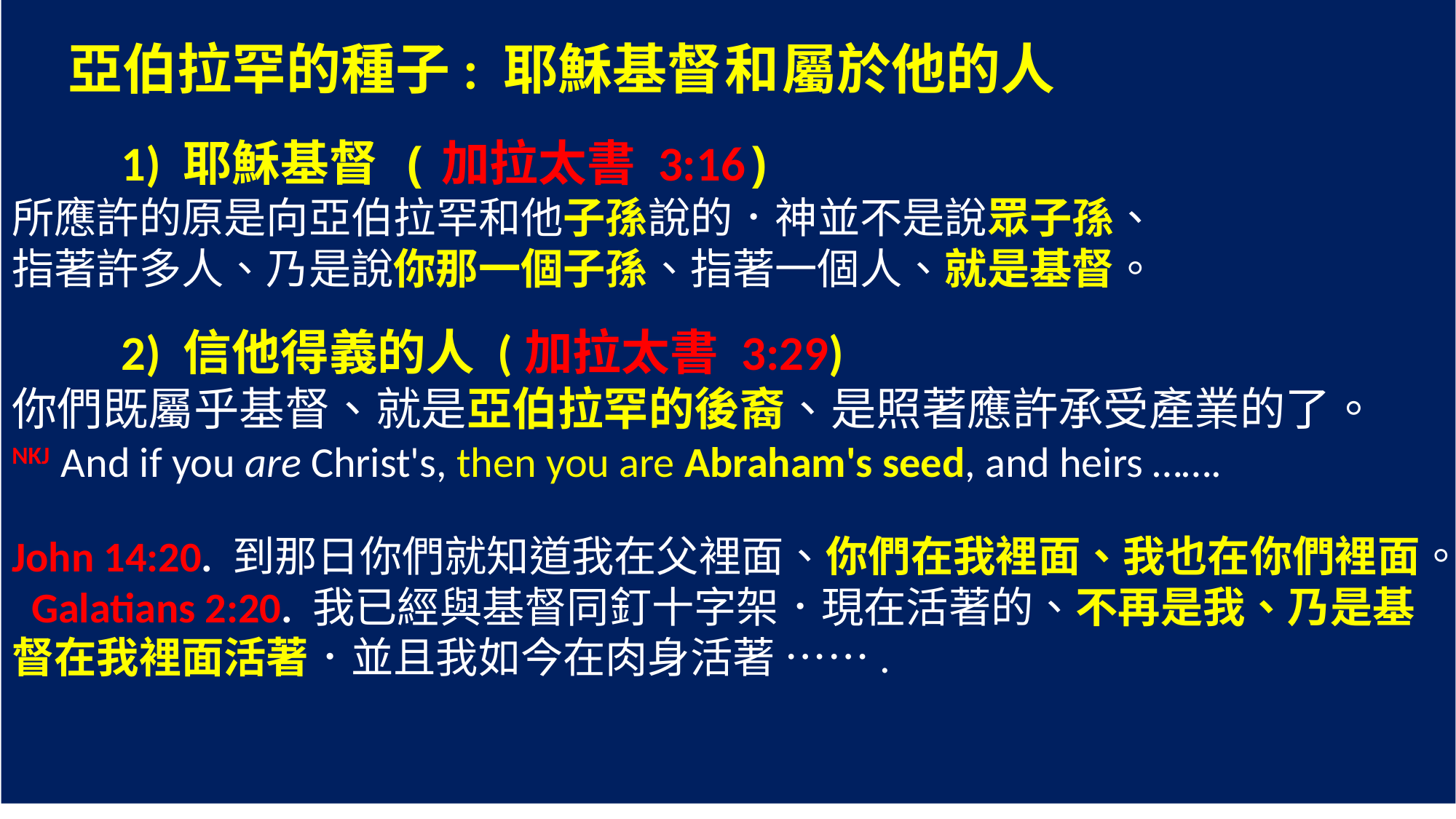

亞伯拉罕的種子: 耶穌基督 和 屬於他的人

	1) 耶穌基督 (加拉太書 3:16)
所應許的原是向亞伯拉罕和他子孫說的．神並不是說眾子孫、
指著許多人、乃是說你那一個子孫、指著一個人、就是基督。

	2) 信他得義的人 (加拉太書 3:29)
你們既屬乎基督、就是亞伯拉罕的後裔、是照著應許承受產業的了。     NKJ  And if you are Christ's, then you are Abraham's seed, and heirs …….

John 14:20. 到那日你們就知道我在父裡面、你們在我裡面、我也在你們裡面。 Galatians 2:20. 我已經與基督同釘十字架．現在活著的、不再是我、乃是基督在我裡面活著．並且我如今在肉身活著 …….